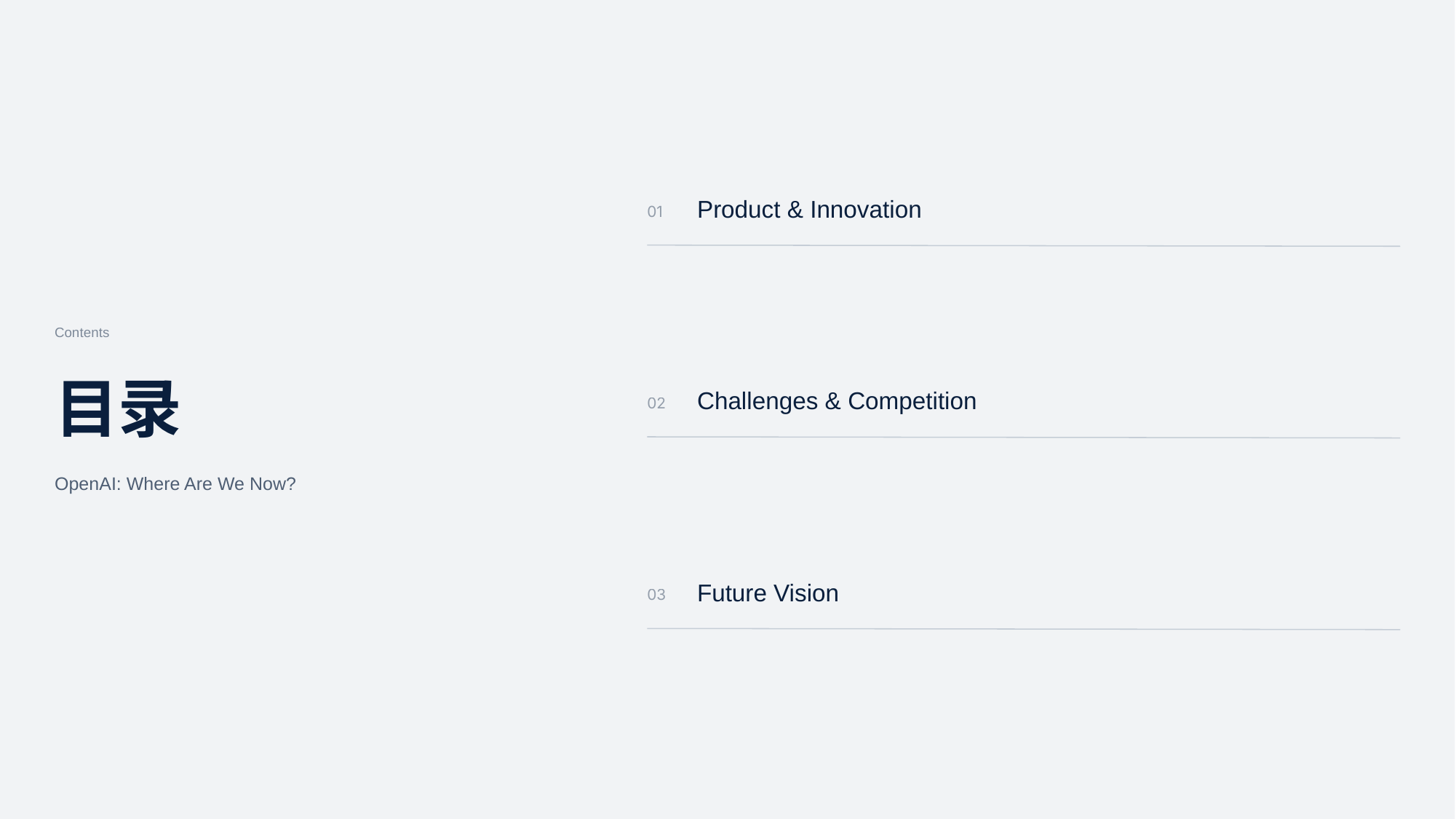

Product & Innovation
01

Contents
目录
Challenges & Competition
02

OpenAI: Where Are We Now?
Future Vision
03